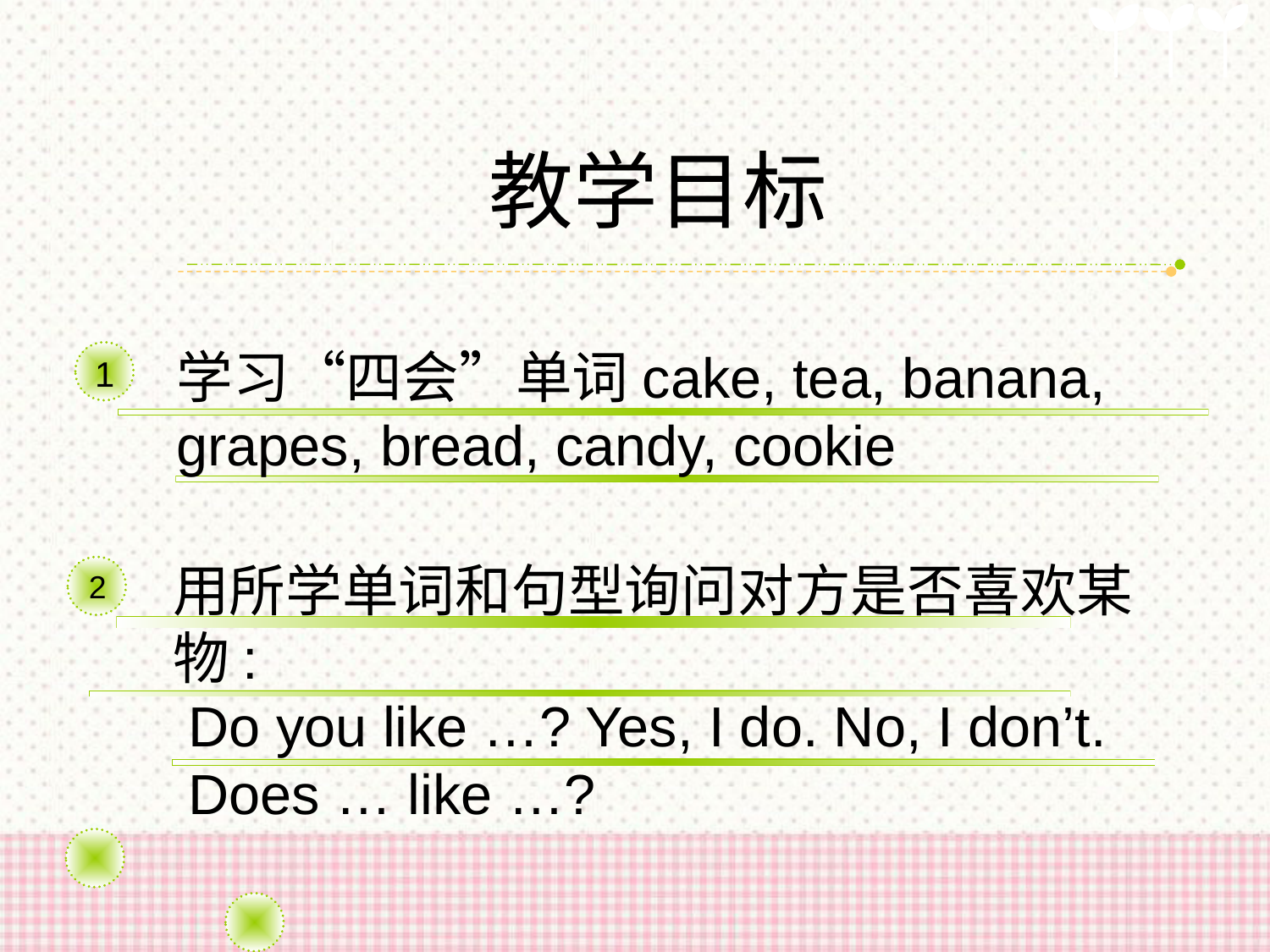

教学目标

2
学习“四会”单词cake, tea, banana, grapes, bread, candy, cookie

1

用所学单词和句型询问对方是否喜欢某物:
 Do you like …? Yes, I do. No, I don’t.
 Does … like …?